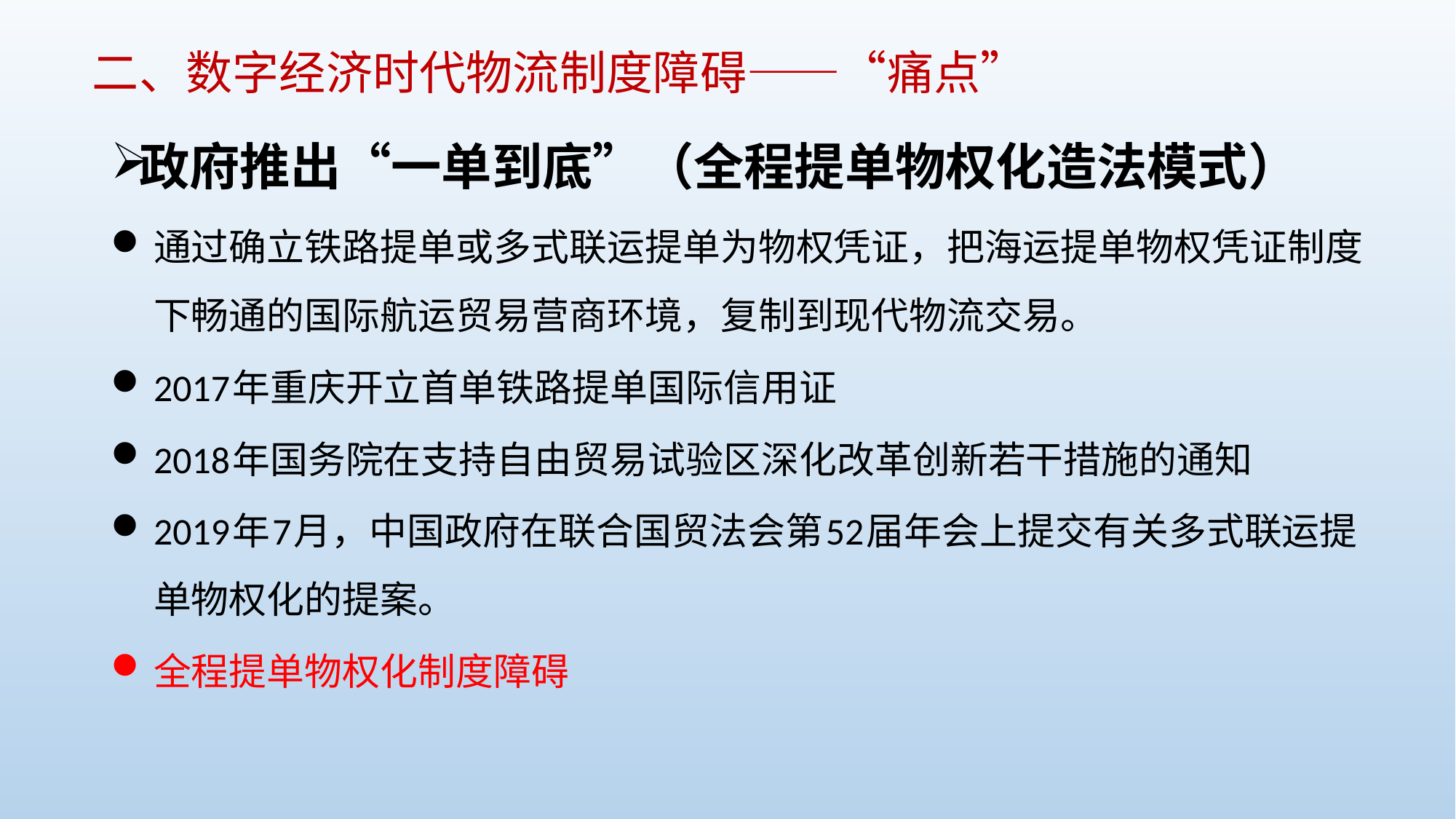

# 二、数字经济时代物流制度障碍——“痛点”
政府推出“一单到底”（全程提单物权化造法模式）
通过确立铁路提单或多式联运提单为物权凭证，把海运提单物权凭证制度下畅通的国际航运贸易营商环境，复制到现代物流交易。
2017年重庆开立首单铁路提单国际信用证
2018年国务院在支持自由贸易试验区深化改革创新若干措施的通知
2019年7月，中国政府在联合国贸法会第52届年会上提交有关多式联运提单物权化的提案。
全程提单物权化制度障碍